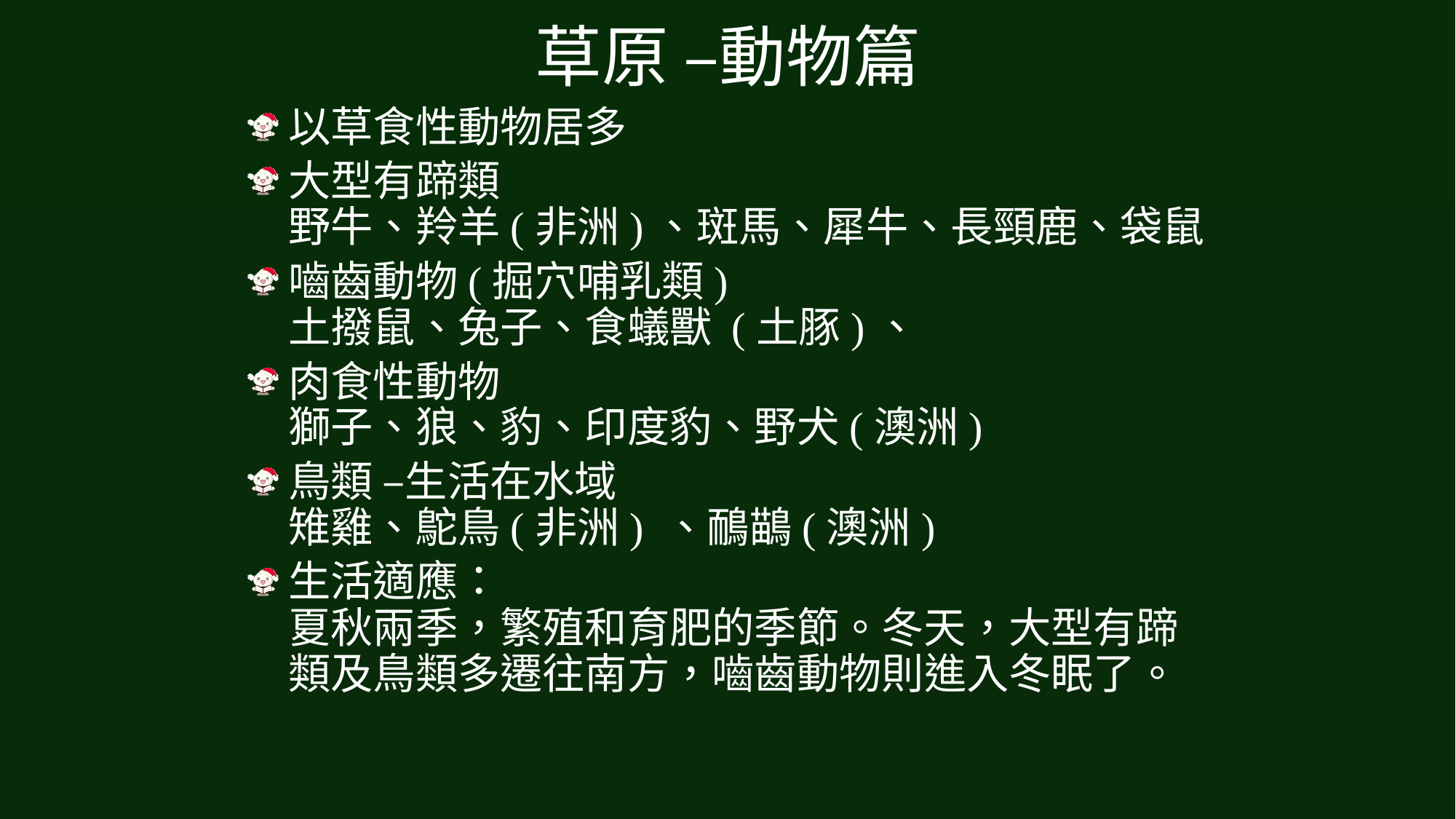

# 草原 –動物篇
以草食性動物居多
大型有蹄類
野牛、羚羊(非洲)、斑馬、犀牛、長頸鹿、袋鼠
嚙齒動物(掘穴哺乳類)
土撥鼠、兔子、食蟻獸 (土豚)、
肉食性動物
獅子、狼、豹、印度豹、野犬(澳洲)
鳥類 –生活在水域
雉雞、鴕鳥(非洲) 、鴯鶓(澳洲)
生活適應：
夏秋兩季，繁殖和育肥的季節。冬天，大型有蹄類及鳥類多遷往南方，嚙齒動物則進入冬眠了。